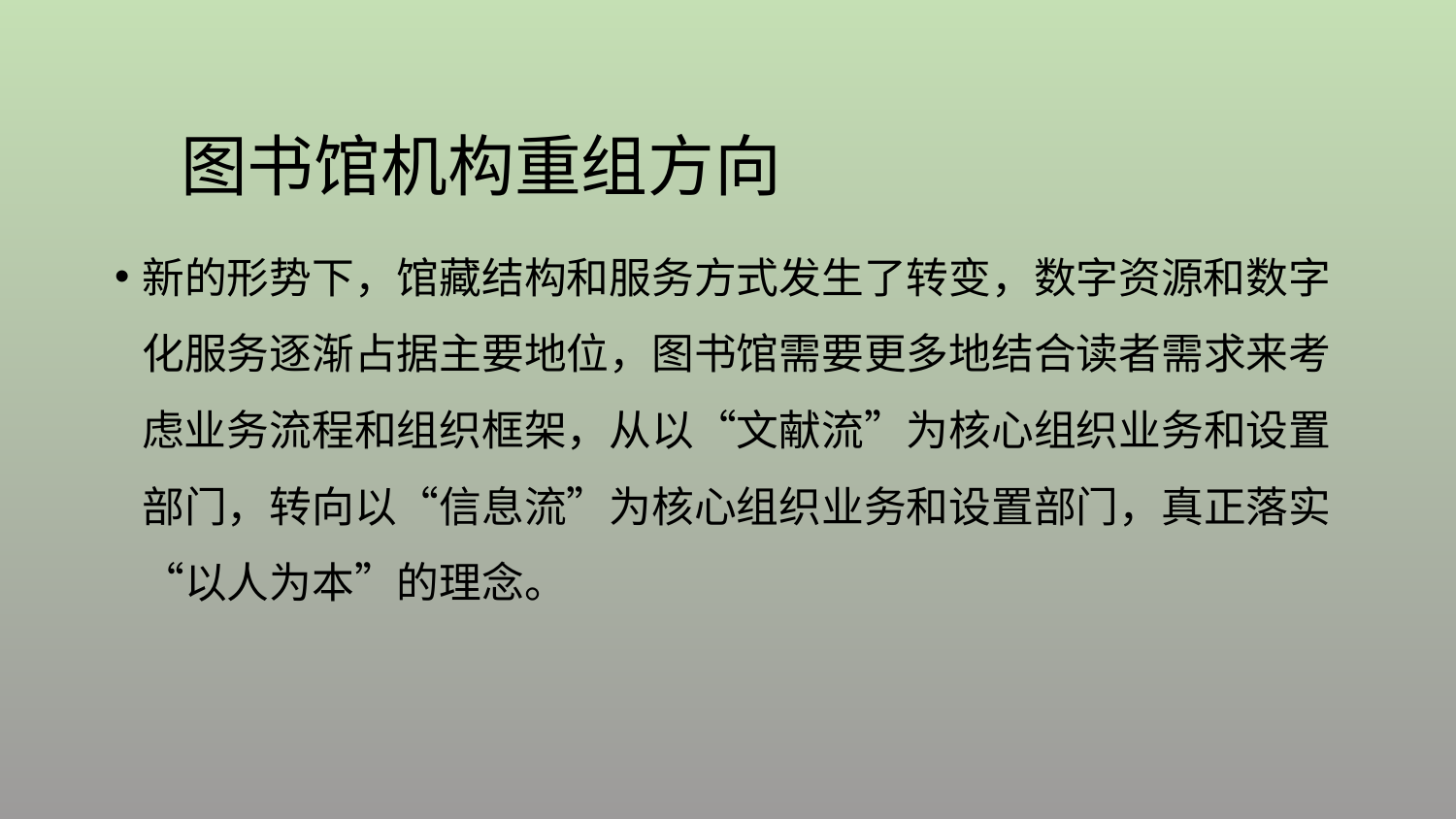

# 图书馆机构重组方向
新的形势下，馆藏结构和服务方式发生了转变，数字资源和数字化服务逐渐占据主要地位，图书馆需要更多地结合读者需求来考虑业务流程和组织框架，从以“文献流”为核心组织业务和设置部门，转向以“信息流”为核心组织业务和设置部门，真正落实“以人为本”的理念。